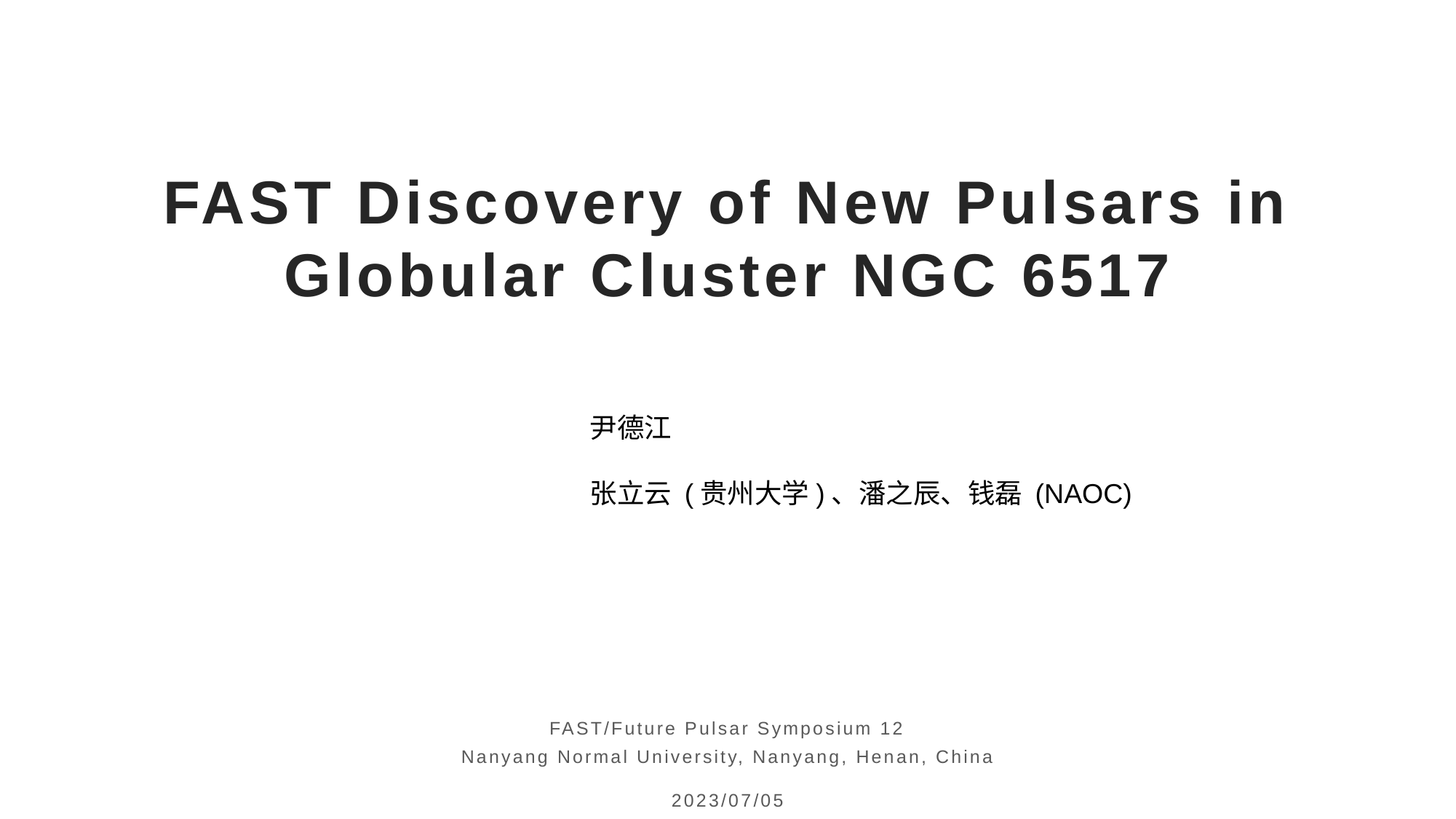

# FAST Discovery of New Pulsars in Globular Cluster NGC 6517
尹德江
张立云 (贵州大学)、潘之辰、钱磊 (NAOC)
FAST/Future Pulsar Symposium 12
Nanyang Normal University, Nanyang, Henan, China
2023/07/05